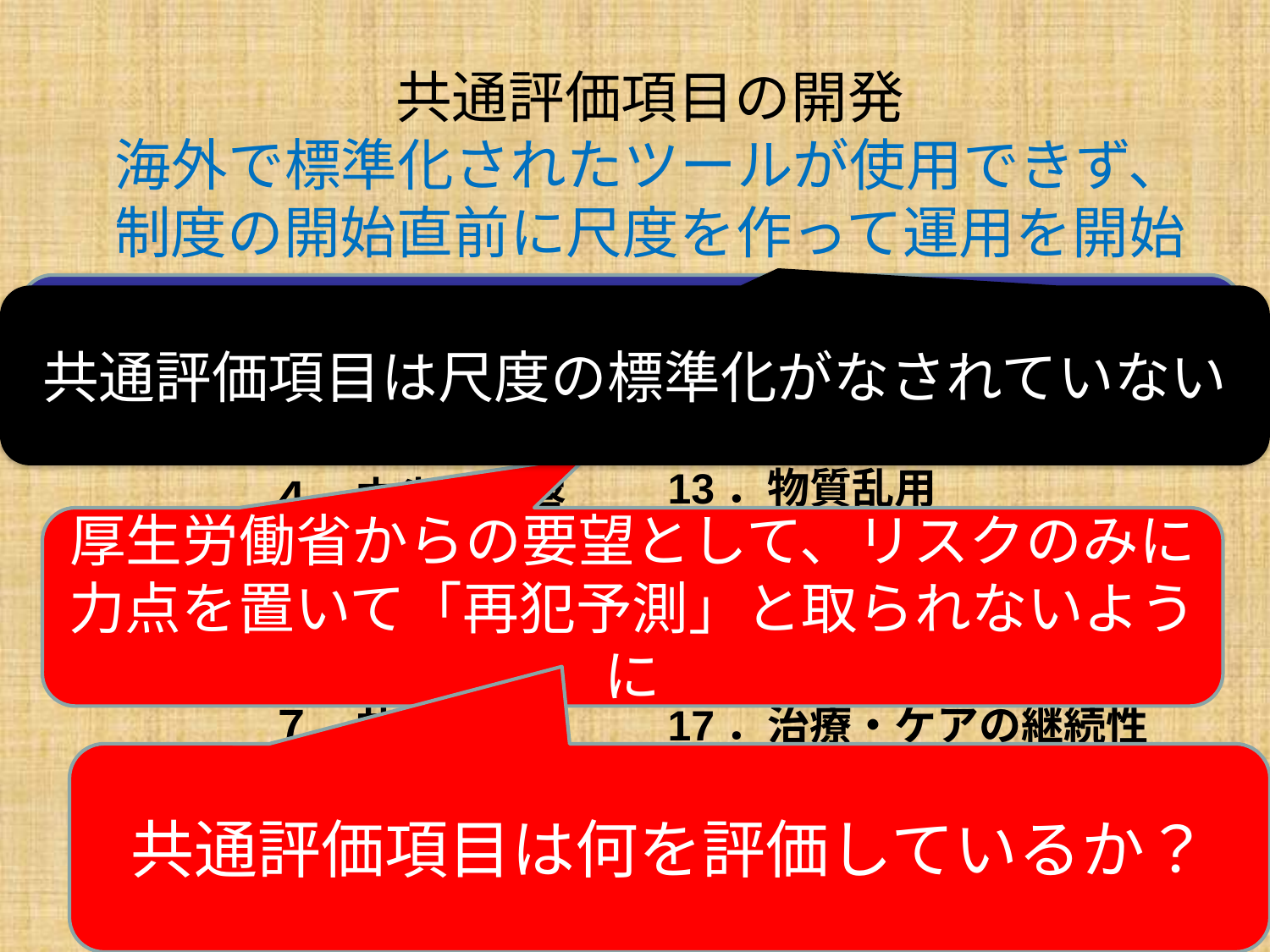

# 共通評価項目の開発 海外で標準化されたツールが使用できず、 制度の開始直前に尺度を作って運用を開始

１．精神病症状
２．非精神病性症状
３．自殺企図
４．内省・洞察
５．生活能力
６．衝動コントロール
７．共感性
８．非社会性
９．対人暴力

HCR-20（構造化された臨床評価によるリスクアセスメントツール）をモデルにしながら
過去の要因＝変わらない部分は外す
10．個人的支援
11．コミュニティ要因
12．ストレス
13．物質乱用
14．現実的計画
15．コンプライアンス
16．治療効果
17．治療・ケアの継続性

共通評価項目は尺度の標準化がなされていない
厚生労働省からの要望として、リスクのみに力点を置いて「再犯予測」と取られないように
共通評価項目は何を評価しているか？